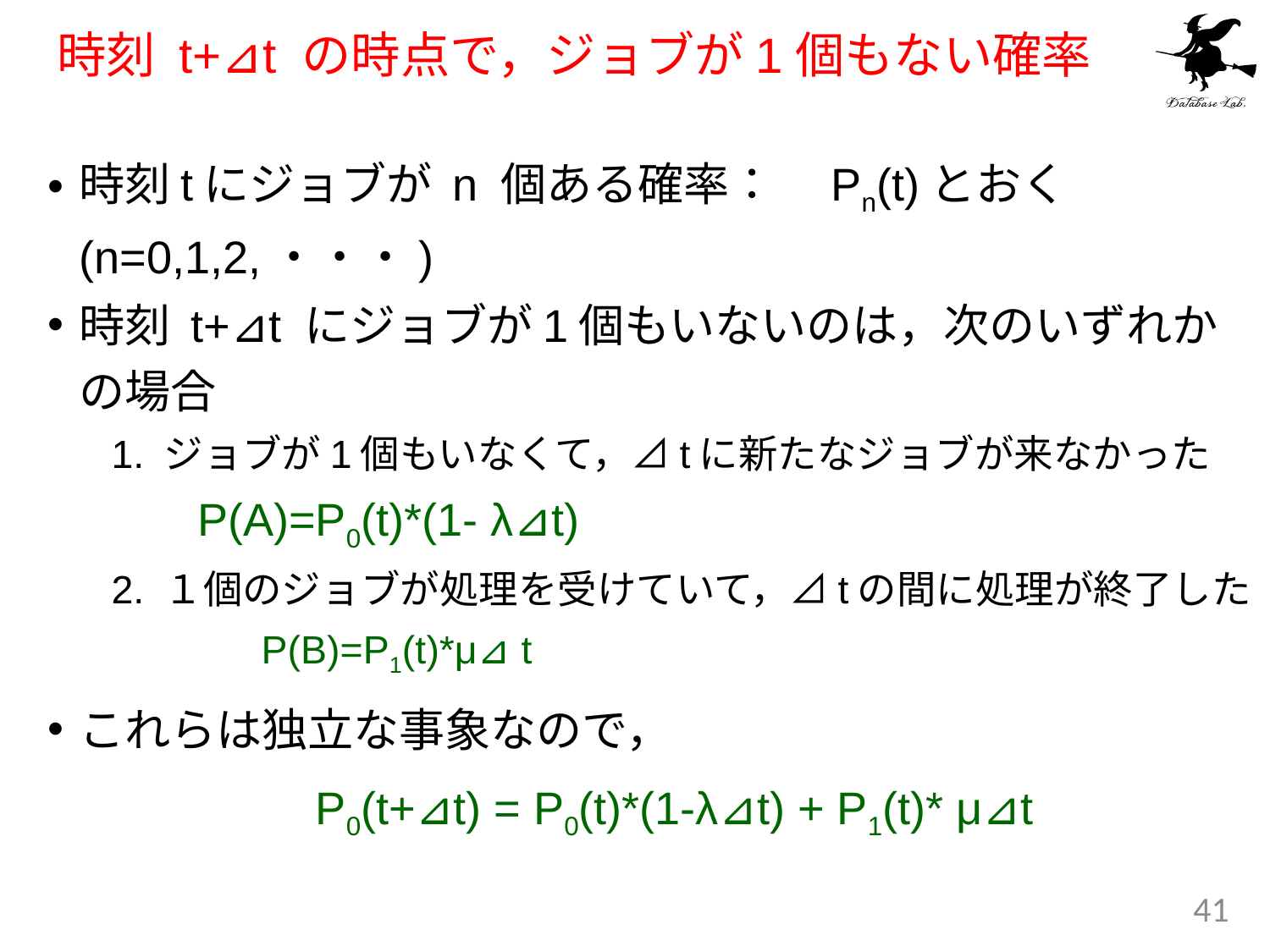

# 時刻 t+⊿t の時点で，ジョブが1個もない確率
時刻tにジョブが n 個ある確率：　Pn(t)とおく　(n=0,1,2,・・・)
時刻 t+⊿t にジョブが1個もいないのは，次のいずれかの場合
1. ジョブが1個もいなくて，⊿tに新たなジョブが来なかった
           	P(A)=P0(t)*(1- λ⊿t)
2. １個のジョブが処理を受けていて，⊿tの間に処理が終了した
        	P(B)=P1(t)*μ⊿ t
これらは独立な事象なので，
               	P0(t+⊿t) = P0(t)*(1-λ⊿t) + P1(t)* μ⊿t

41